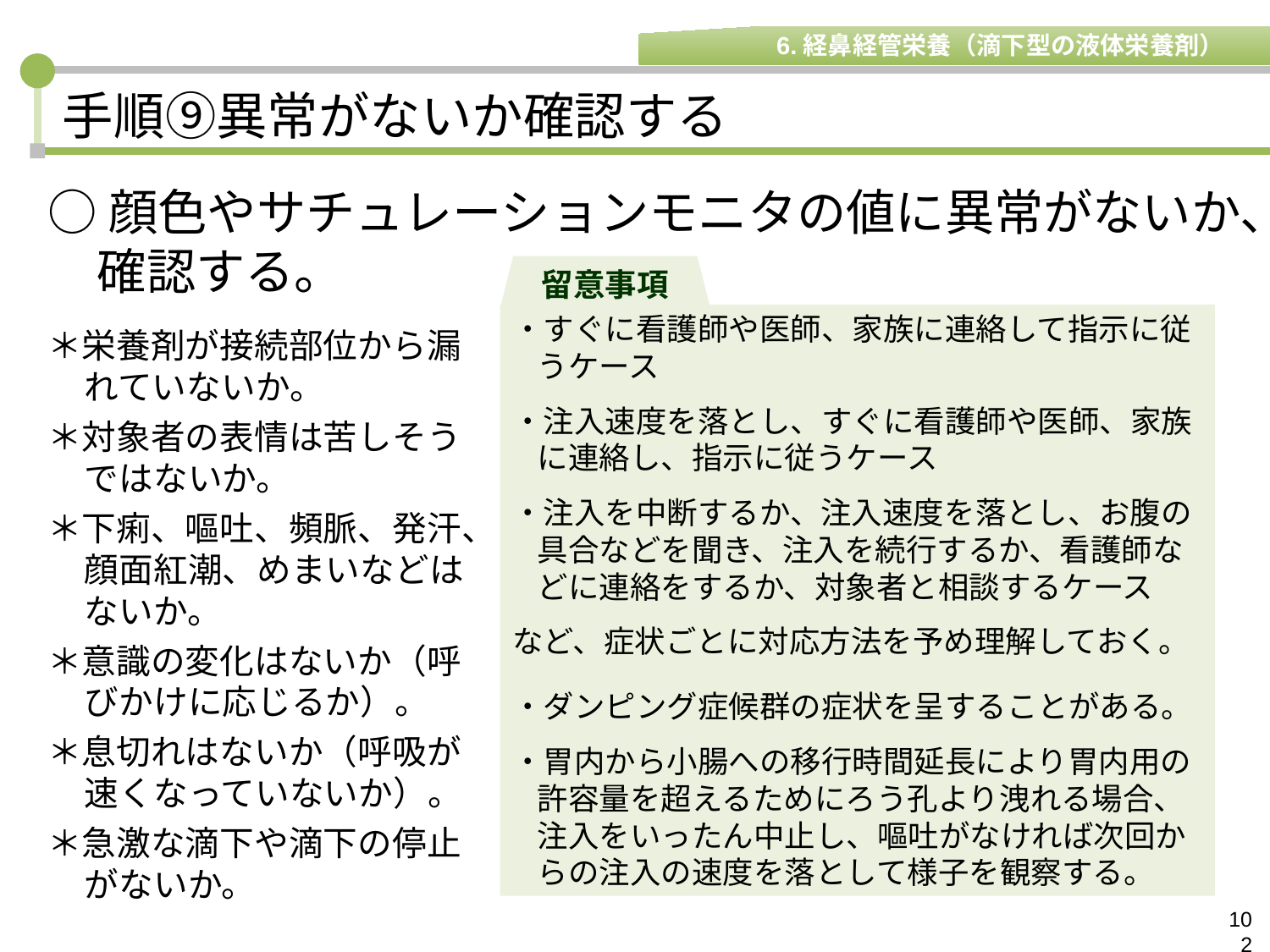

6.経鼻経管栄養（滴下型の液体栄養剤）
# 手順⑨異常がないか確認する
○顔色やサチュレーションモニタの値に異常がないか、確認する。
留意事項
・すぐに看護師や医師、家族に連絡して指示に従うケース
・注入速度を落とし、すぐに看護師や医師、家族に連絡し、指示に従うケース
・注入を中断するか、注入速度を落とし、お腹の具合などを聞き、注入を続行するか、看護師などに連絡をするか、対象者と相談するケース
など、症状ごとに対応方法を予め理解しておく。
・ダンピング症候群の症状を呈することがある。
・胃内から小腸への移行時間延長により胃内用の許容量を超えるためにろう孔より洩れる場合、注入をいったん中止し、嘔吐がなければ次回からの注入の速度を落として様子を観察する。
＊栄養剤が接続部位から漏れていないか。
＊対象者の表情は苦しそうではないか。
＊下痢、嘔吐、頻脈、発汗、顔面紅潮、めまいなどはないか。
＊意識の変化はないか（呼びかけに応じるか）。
＊息切れはないか（呼吸が速くなっていないか）。
＊急激な滴下や滴下の停止がないか。
102